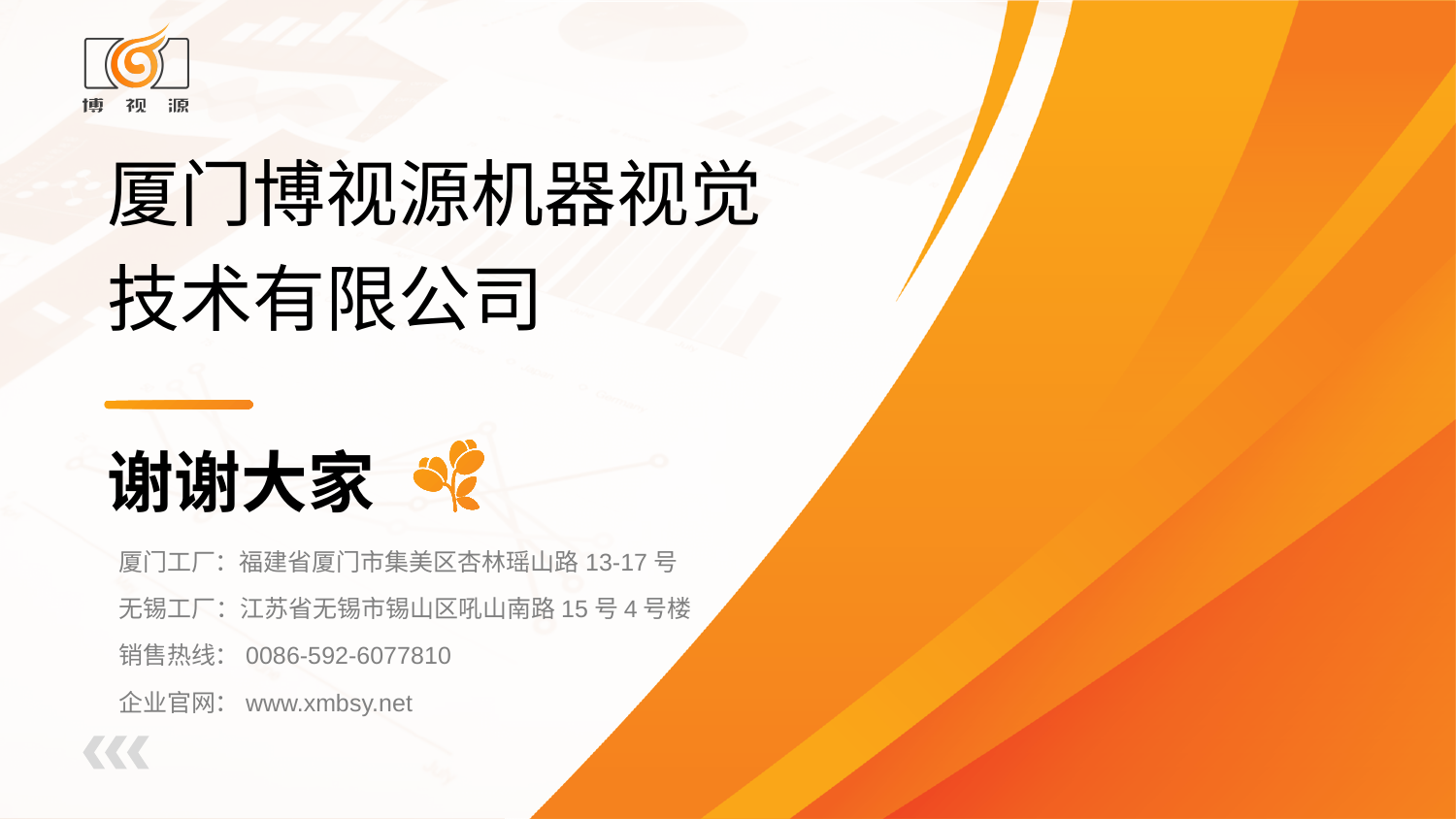

厦门博视源机器视觉
技术有限公司

谢谢大家

厦门工厂：福建省厦门市集美区杏林瑶山路13-17号
无锡工厂：江苏省无锡市锡山区吼山南路15号4号楼
销售热线：0086-592-6077810
企业官网：www.xmbsy.net